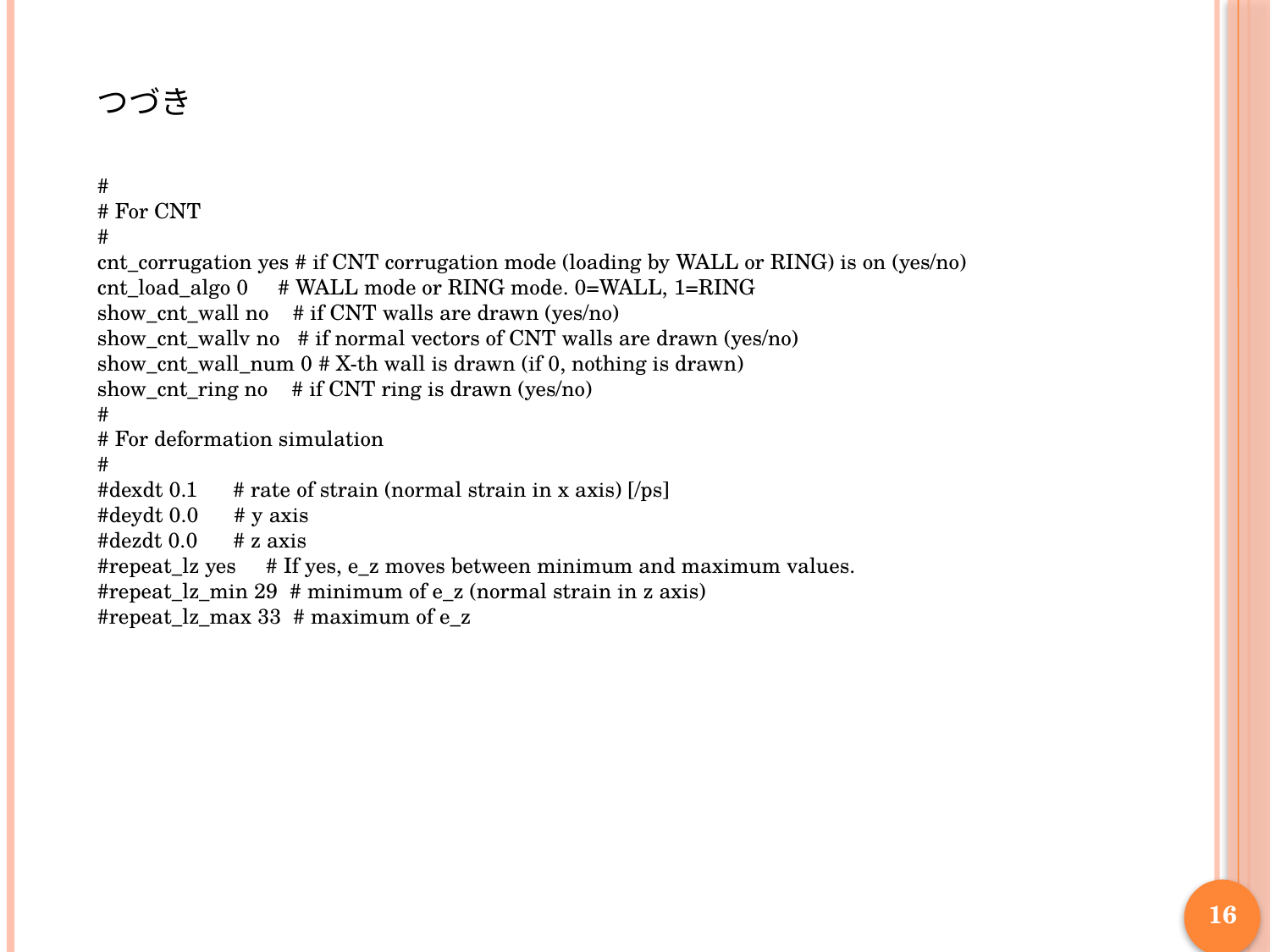

つづき
#
# For CNT
#
cnt_corrugation yes # if CNT corrugation mode (loading by WALL or RING) is on (yes/no)
cnt_load_algo 0     # WALL mode or RING mode. 0=WALL, 1=RING
show_cnt_wall no    # if CNT walls are drawn (yes/no)
show_cnt_wallv no   # if normal vectors of CNT walls are drawn (yes/no)
show_cnt_wall_num 0 # X-th wall is drawn (if 0, nothing is drawn)
show_cnt_ring no    # if CNT ring is drawn (yes/no)
#
# For deformation simulation
#
#dexdt 0.1      # rate of strain (normal strain in x axis) [/ps]
#deydt 0.0      # y axis
#dezdt 0.0      # z axis
#repeat_lz yes     # If yes, e_z moves between minimum and maximum values.
#repeat_lz_min 29  # minimum of e_z (normal strain in z axis)
#repeat_lz_max 33  # maximum of e_z
16